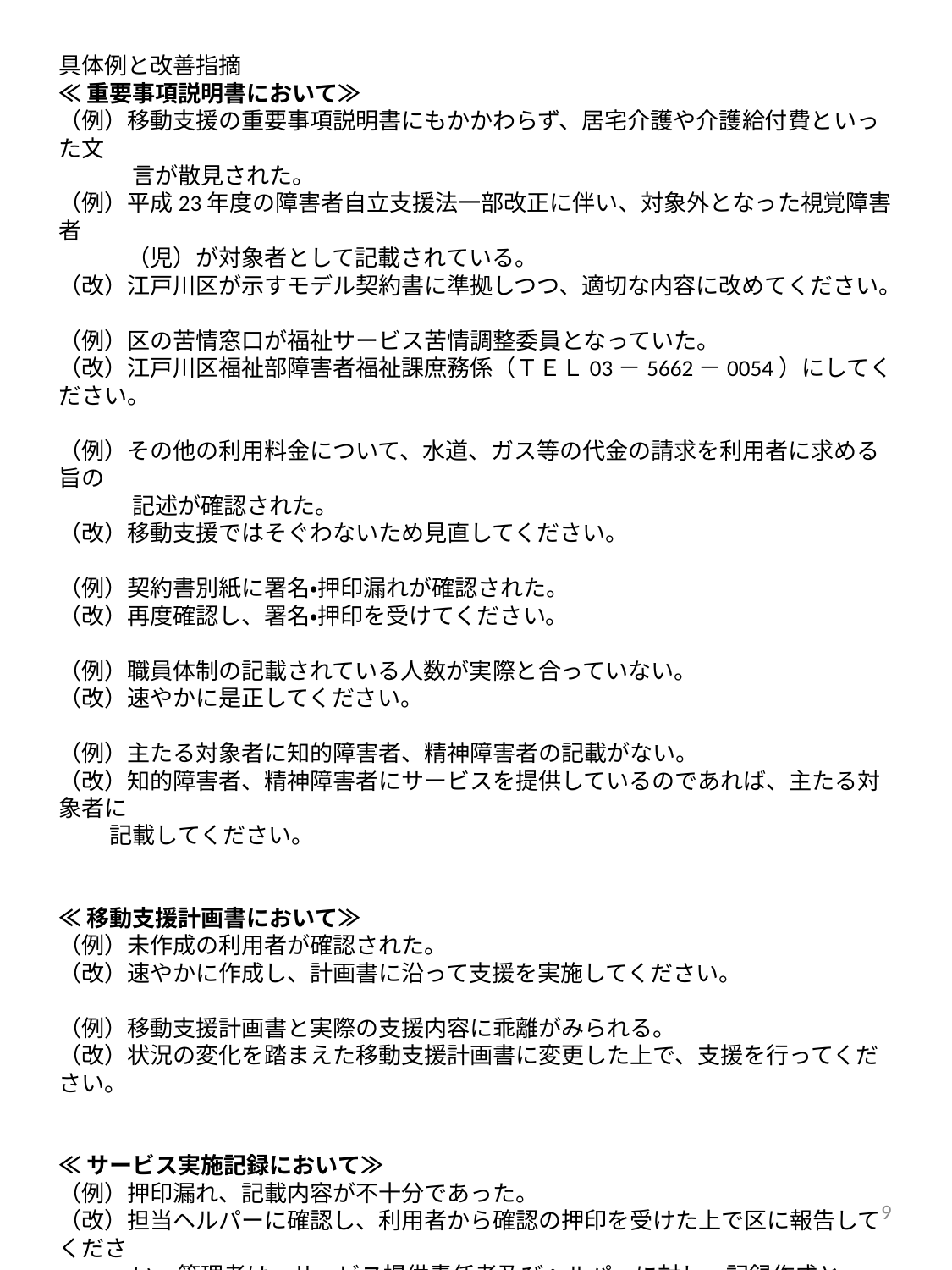

具体例と改善指摘
≪重要事項説明書において≫
（例）移動支援の重要事項説明書にもかかわらず、居宅介護や介護給付費といった文
　　　 言が散見された。
（例）平成23年度の障害者自立支援法一部改正に伴い、対象外となった視覚障害者
　　　（児）が対象者として記載されている。
（改）江戸川区が示すモデル契約書に準拠しつつ、適切な内容に改めてください。

（例）区の苦情窓口が福祉サービス苦情調整委員となっていた。
（改）江戸川区福祉部障害者福祉課庶務係（ＴＥＬ03－5662－0054）にしてください。

（例）その他の利用料金について、水道、ガス等の代金の請求を利用者に求める旨の
　　　 記述が確認された。
（改）移動支援ではそぐわないため見直してください。

（例）契約書別紙に署名・押印漏れが確認された。
（改）再度確認し、署名・押印を受けてください。

（例）職員体制の記載されている人数が実際と合っていない。
（改）速やかに是正してください。

（例）主たる対象者に知的障害者、精神障害者の記載がない。
（改）知的障害者、精神障害者にサービスを提供しているのであれば、主たる対象者に
         記載してください。

≪移動支援計画書において≫
（例）未作成の利用者が確認された。
（改）速やかに作成し、計画書に沿って支援を実施してください。

（例）移動支援計画書と実際の支援内容に乖離がみられる。
（改）状況の変化を踏まえた移動支援計画書に変更した上で、支援を行ってください。

≪サービス実施記録において≫
（例）押印漏れ、記載内容が不十分であった。
（改）担当ヘルパーに確認し、利用者から確認の押印を受けた上で区に報告してくださ
　　　 い。管理者は、サービス提供責任者及びヘルパーに対し、記録作成とチェック体
　　　 制について適切に行うための方法を指導し、その内容を報告してください。

（例）実施記録において、利用者の押印を毎回受けられる書式を使用していな いことが
　　　確認された。
（改）毎回押印を受けられるように確認欄を作成してください。

9